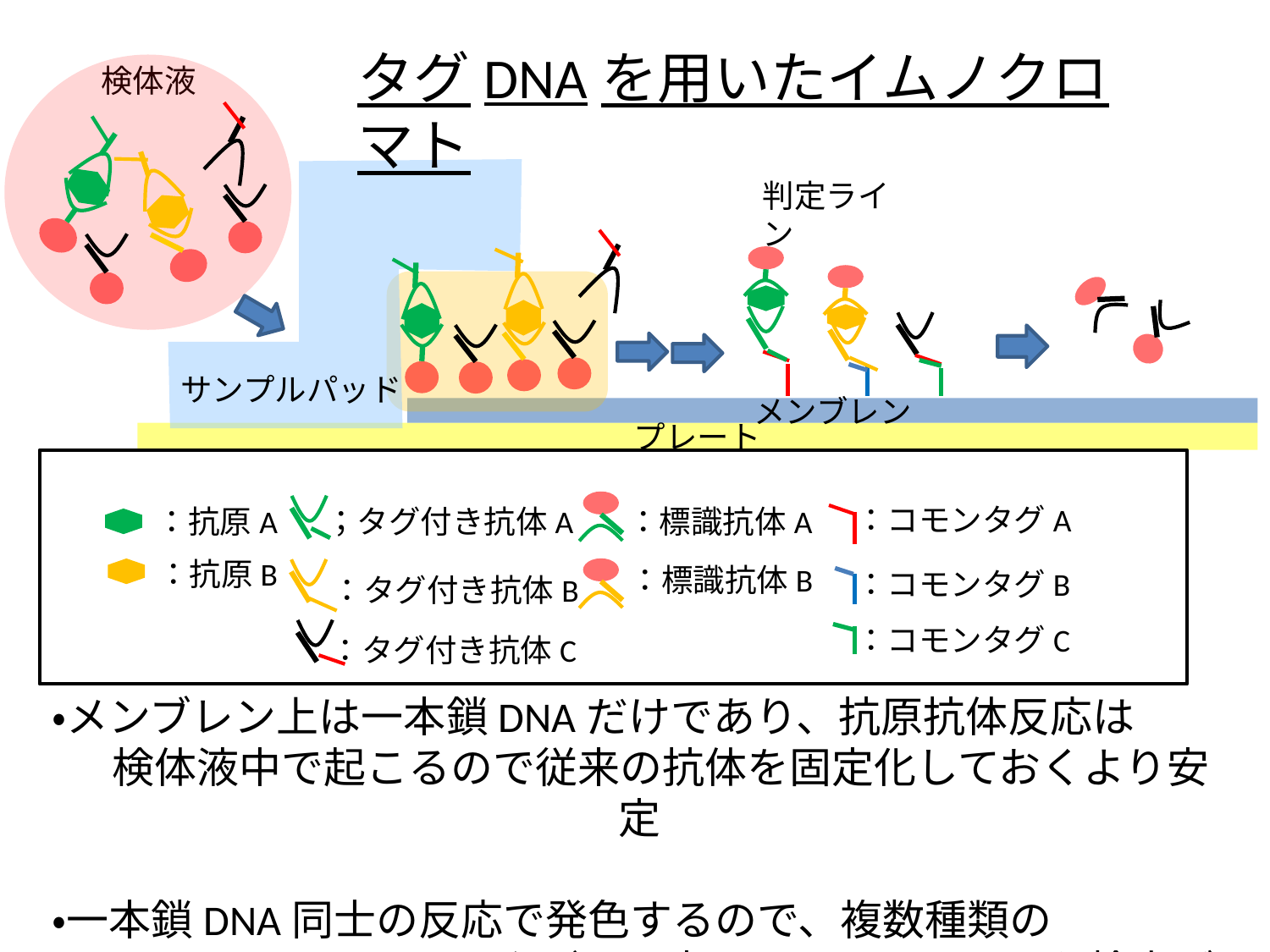

タグDNAを用いたイムノクロマト

検体液

サンプルパッド
判定ライン

メンブレン
プレート

：コモンタグA

：抗原A
；タグ付き抗体A
：標識抗体A

：抗原B

：標識抗体B

：コモンタグB

：タグ付き抗体B
：コモンタグC

：タグ付き抗体C
・メンブレン上は一本鎖DNAだけであり、抗原抗体反応は
　検体液中で起こるので従来の抗体を固定化しておくより安定

・一本鎖DNA同士の反応で発色するので、複数種類の
                               コモンタグを用意することでマルチな検出ができる